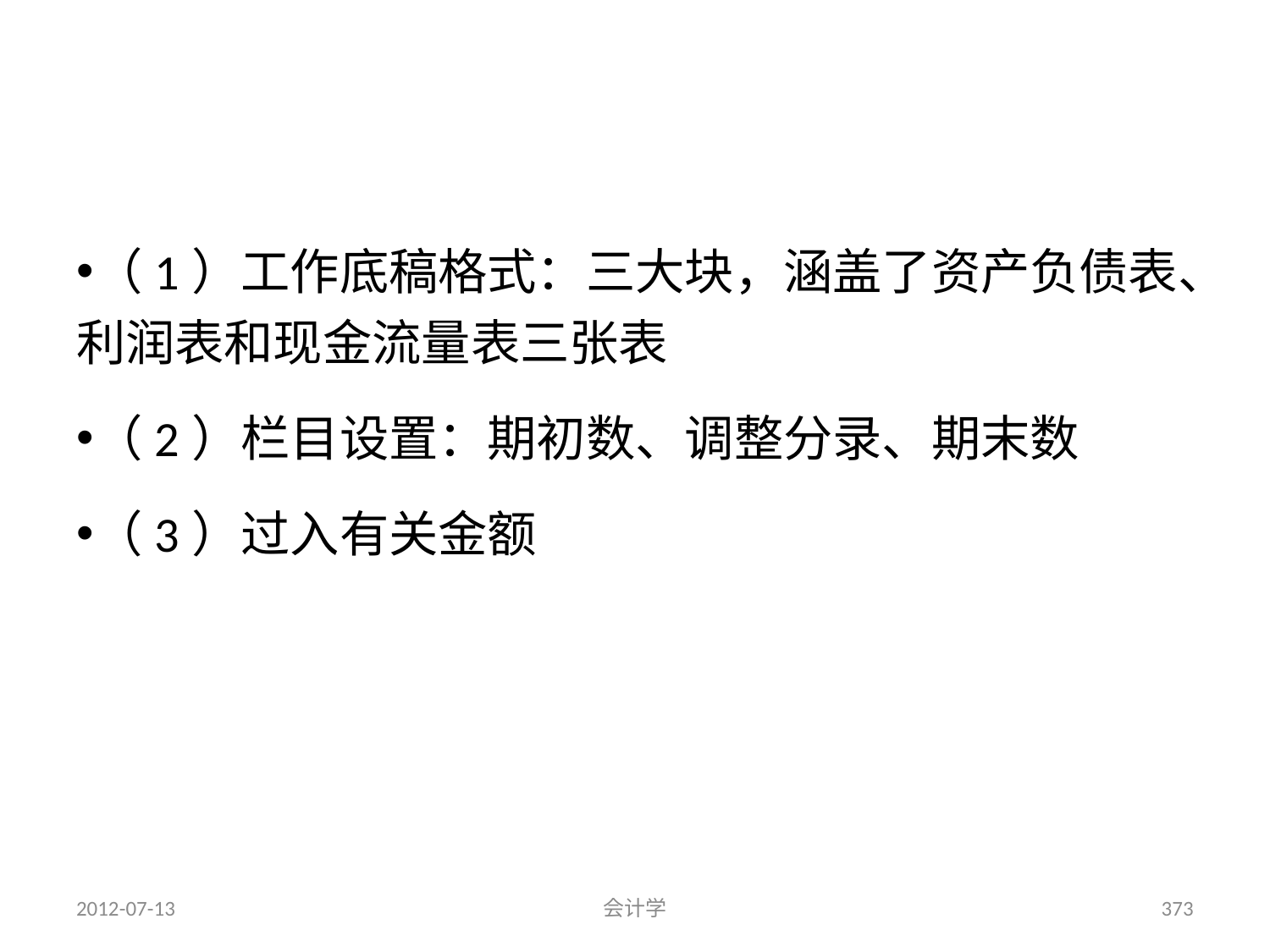

# 第一步：设置工作底稿并登记相关金额
（1）工作底稿格式：三大块，涵盖了资产负债表、利润表和现金流量表三张表
（2）栏目设置：期初数、调整分录、期末数
（3）过入有关金额

2012-07-13
会计学
373